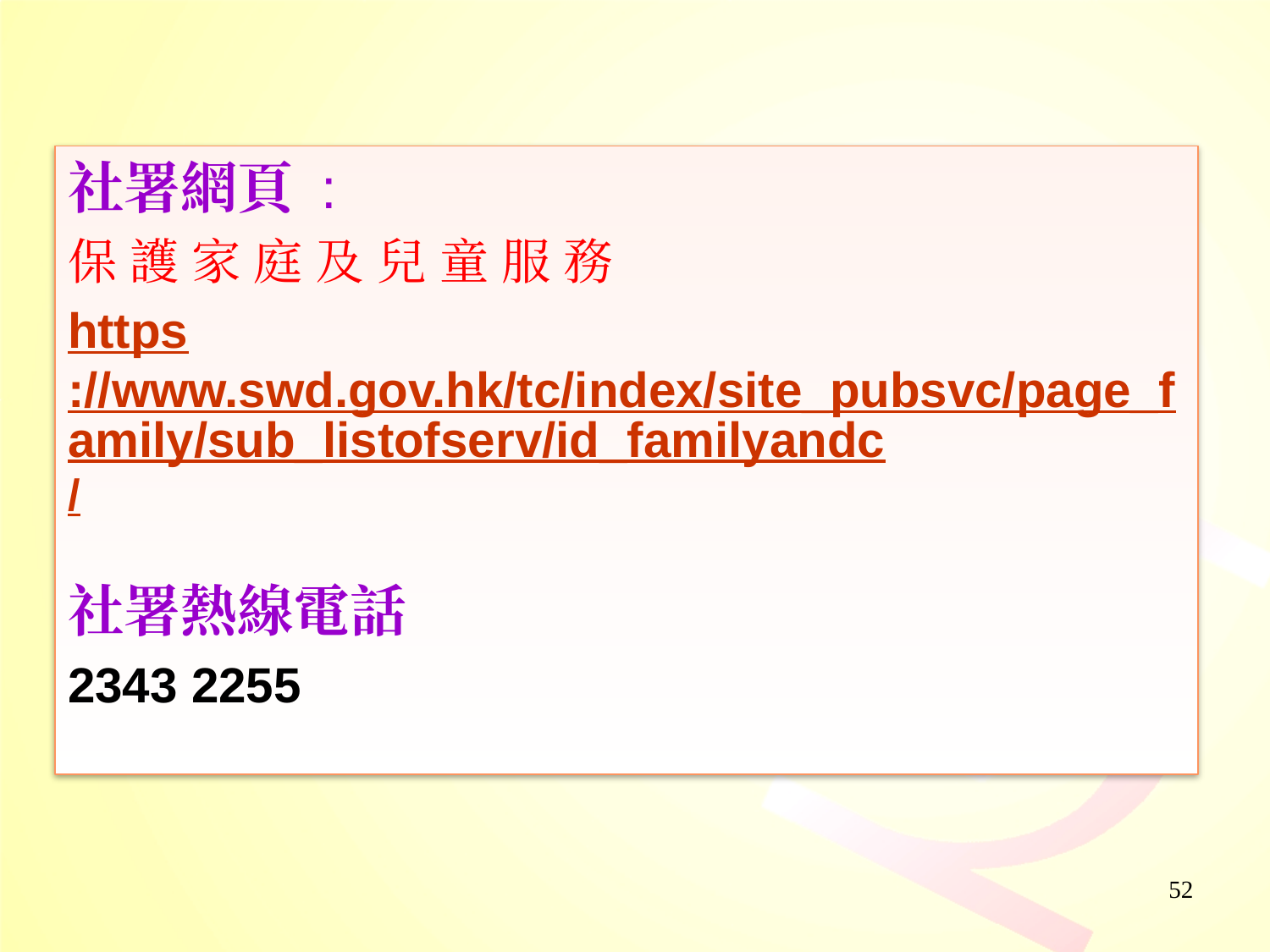

社署網頁 :
保 護 家 庭 及 兒 童 服 務
https://www.swd.gov.hk/tc/index/site_pubsvc/page_family/sub_listofserv/id_familyandc/

社署熱線電話
2343 2255
52